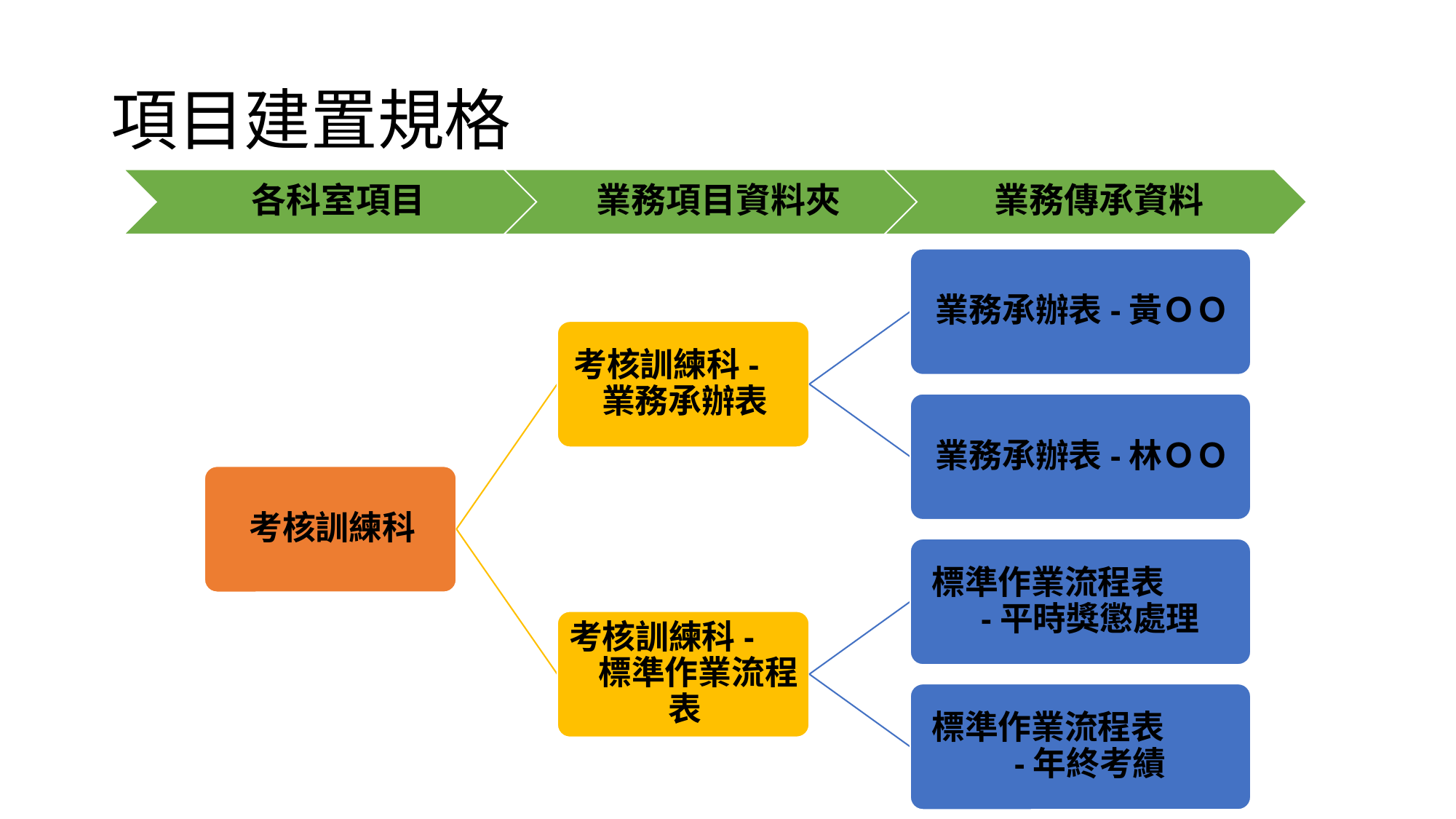

# 項目建置規格
各科室項目
業務項目資料夾
業務傳承資料
考核訓練科

考核訓練科-     業務承辦表

業務承辦表-黃ＯＯ

業務承辦表-林ＯＯ

考核訓練科-        標準作業流程表

標準作業流程表           -平時獎懲處理

標準作業流程表           -年終考績